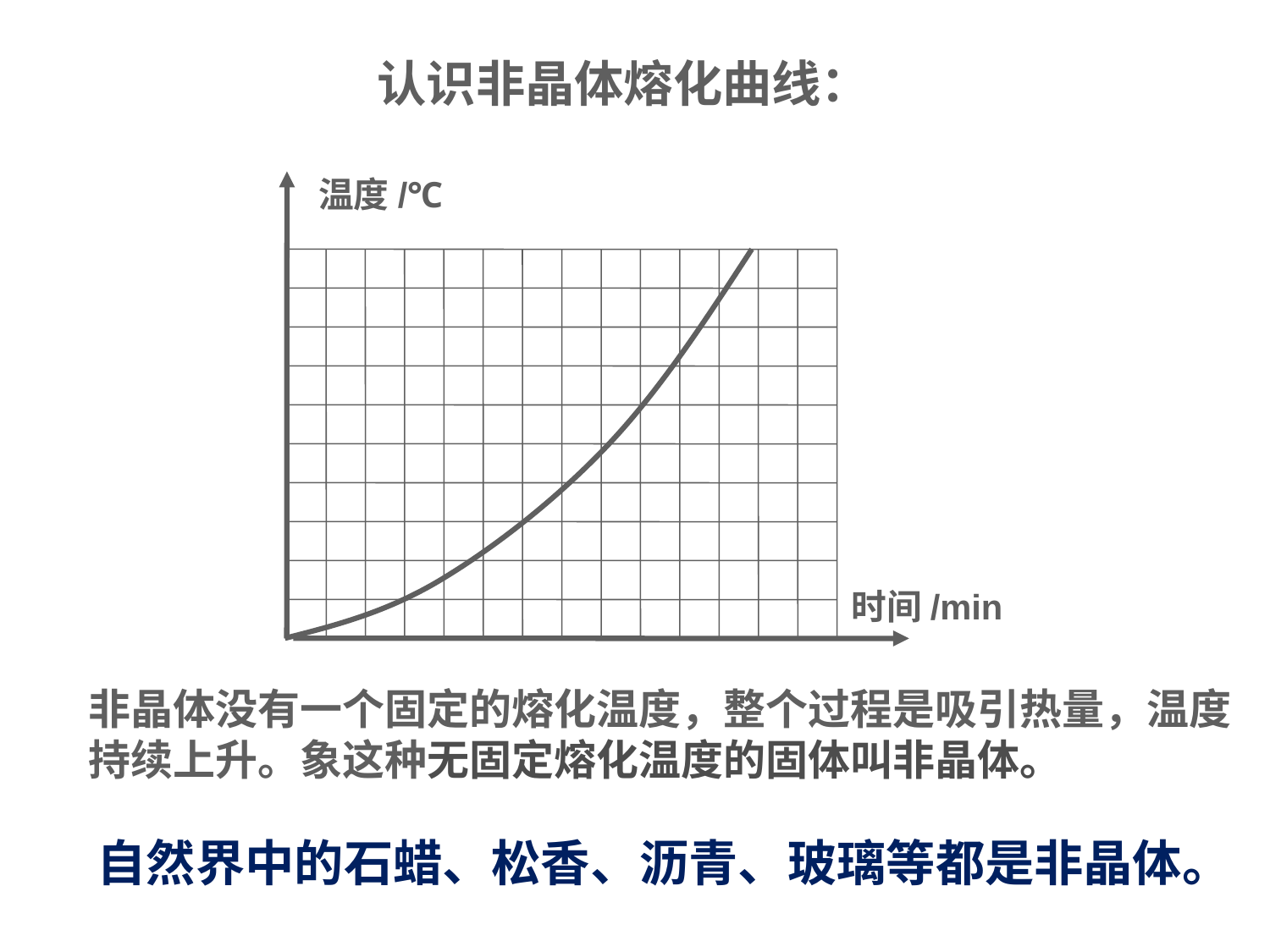

认识非晶体熔化曲线：
温度/℃

时间/min
非晶体没有一个固定的熔化温度，整个过程是吸引热量，温度持续上升。象这种无固定熔化温度的固体叫非晶体。
自然界中的石蜡、松香、沥青、玻璃等都是非晶体。